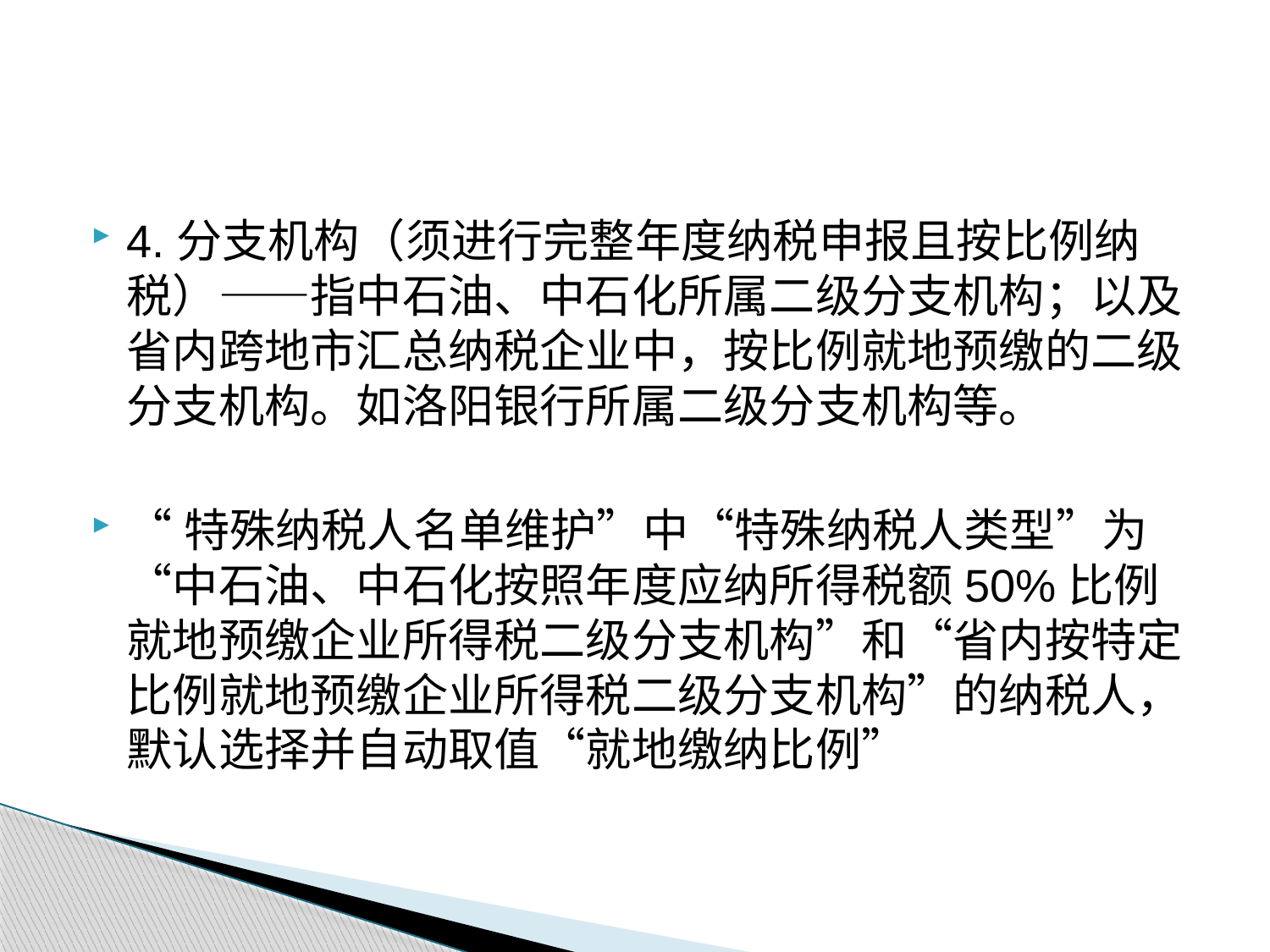

4.分支机构（须进行完整年度纳税申报且按比例纳税）——指中石油、中石化所属二级分支机构；以及省内跨地市汇总纳税企业中，按比例就地预缴的二级分支机构。如洛阳银行所属二级分支机构等。

“特殊纳税人名单维护”中“特殊纳税人类型”为“中石油、中石化按照年度应纳所得税额50%比例就地预缴企业所得税二级分支机构”和“省内按特定比例就地预缴企业所得税二级分支机构”的纳税人，默认选择并自动取值“就地缴纳比例”